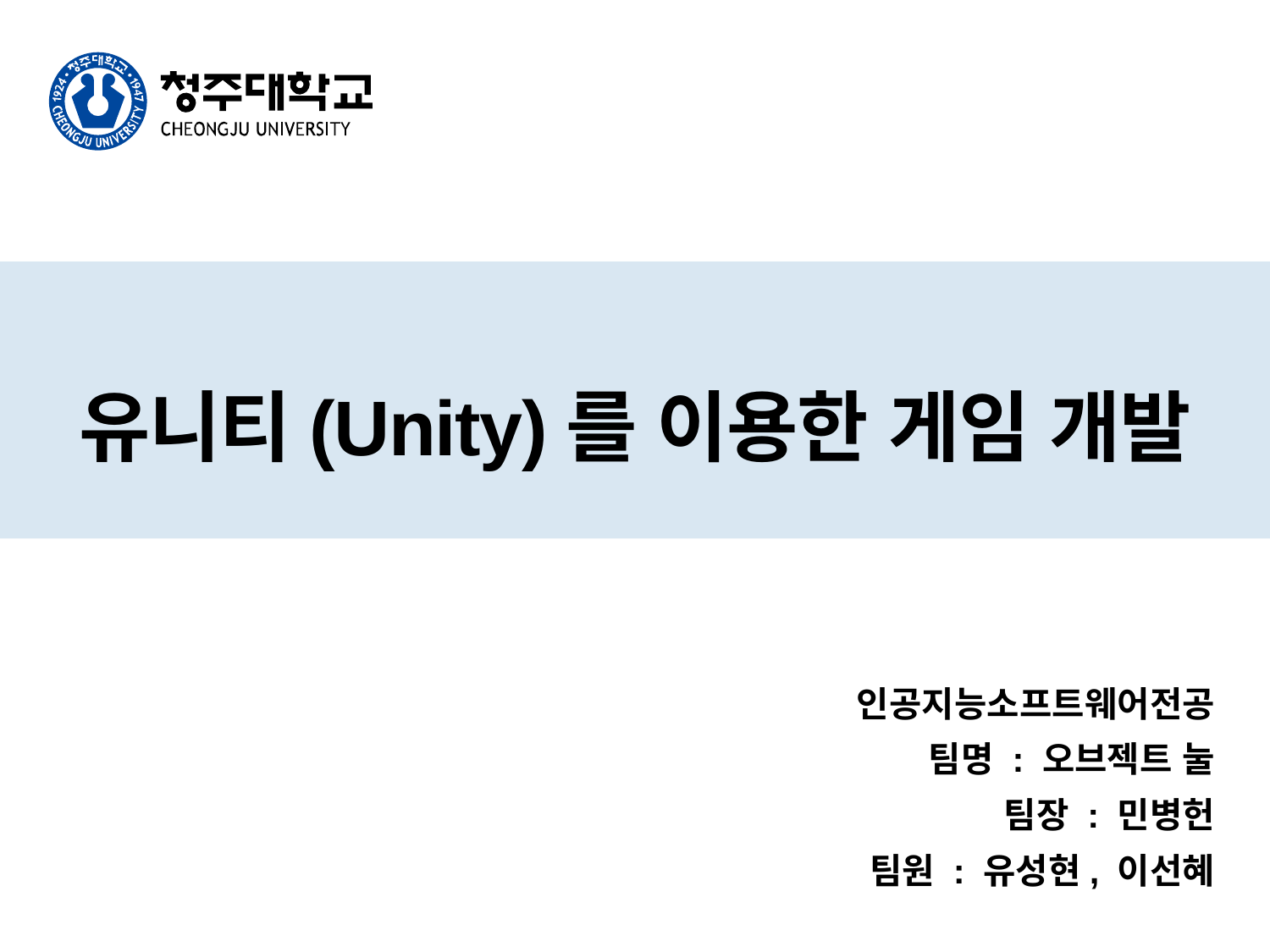

# 유니티(Unity)를 이용한 게임 개발
인공지능소프트웨어전공
팀명 : 오브젝트 눌
팀장 : 민병헌
팀원 : 유성현, 이선혜